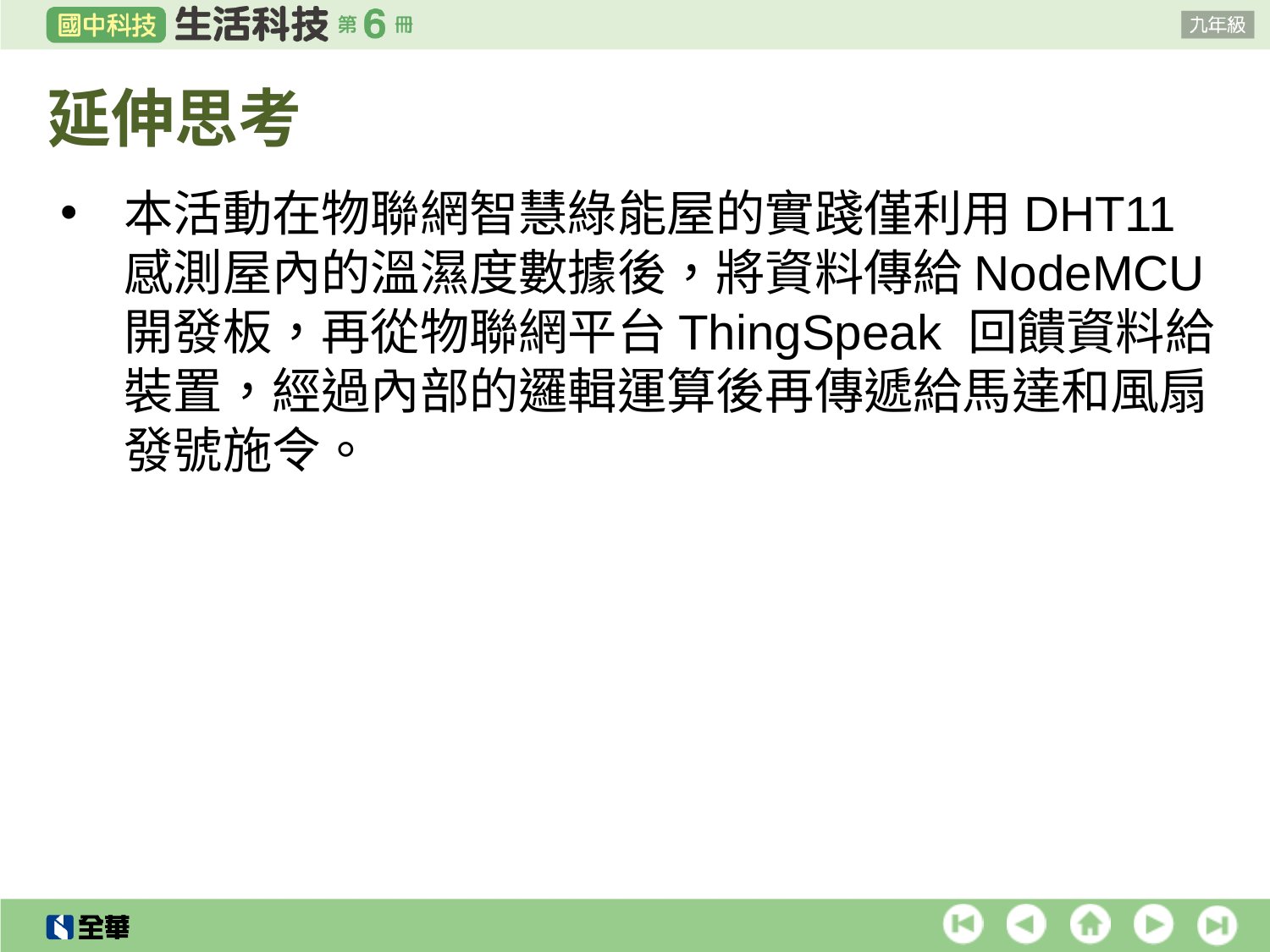

# 延伸思考
本活動在物聯網智慧綠能屋的實踐僅利用DHT11 感測屋內的溫濕度數據後，將資料傳給NodeMCU 開發板，再從物聯網平台ThingSpeak 回饋資料給裝置，經過內部的邏輯運算後再傳遞給馬達和風扇發號施令。